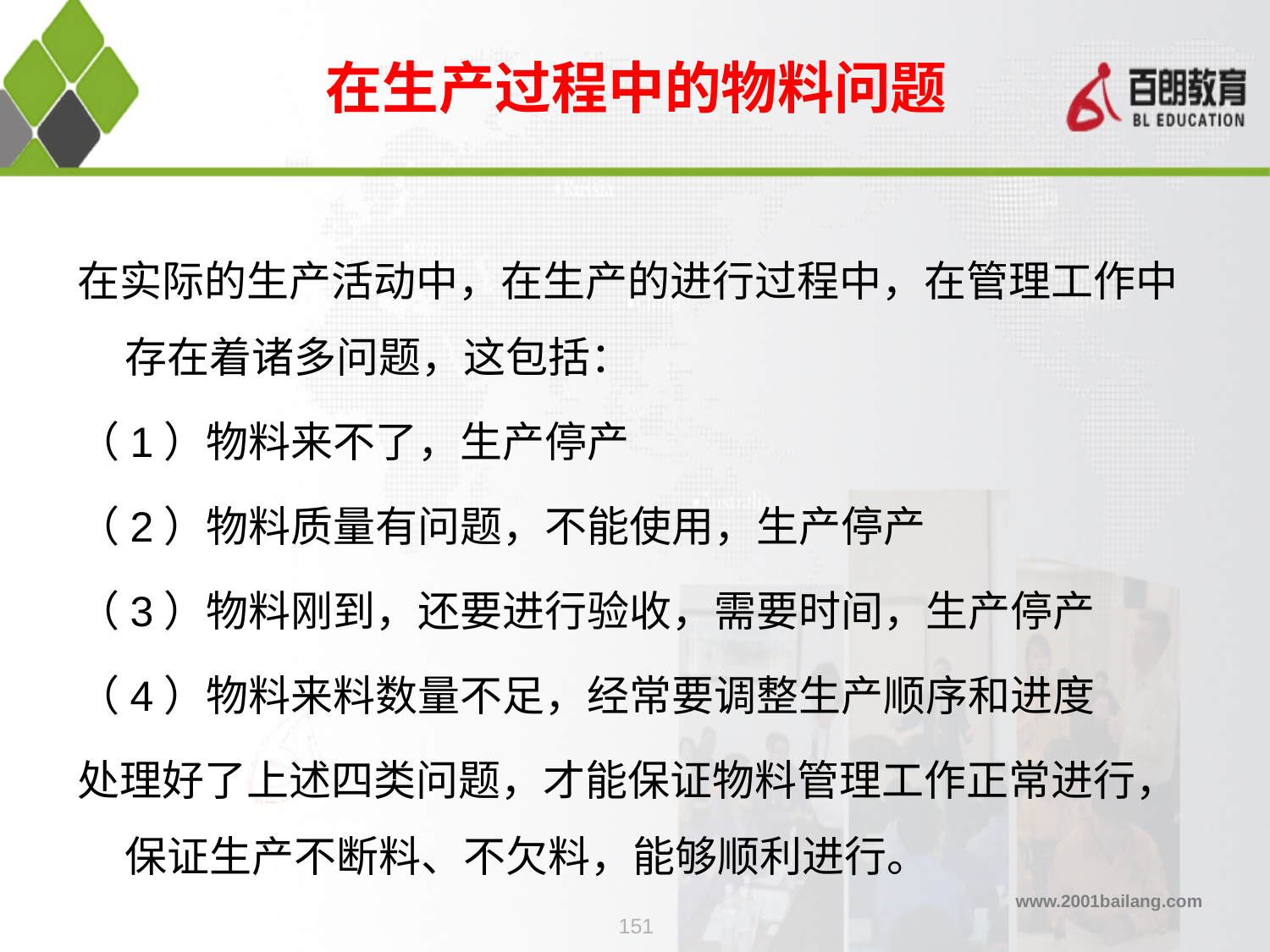

# 在生产过程中的物料问题
在实际的生产活动中，在生产的进行过程中，在管理工作中存在着诸多问题，这包括：
（1）物料来不了，生产停产
（2）物料质量有问题，不能使用，生产停产
（3）物料刚到，还要进行验收，需要时间，生产停产
（4）物料来料数量不足，经常要调整生产顺序和进度
处理好了上述四类问题，才能保证物料管理工作正常进行，保证生产不断料、不欠料，能够顺利进行。
151